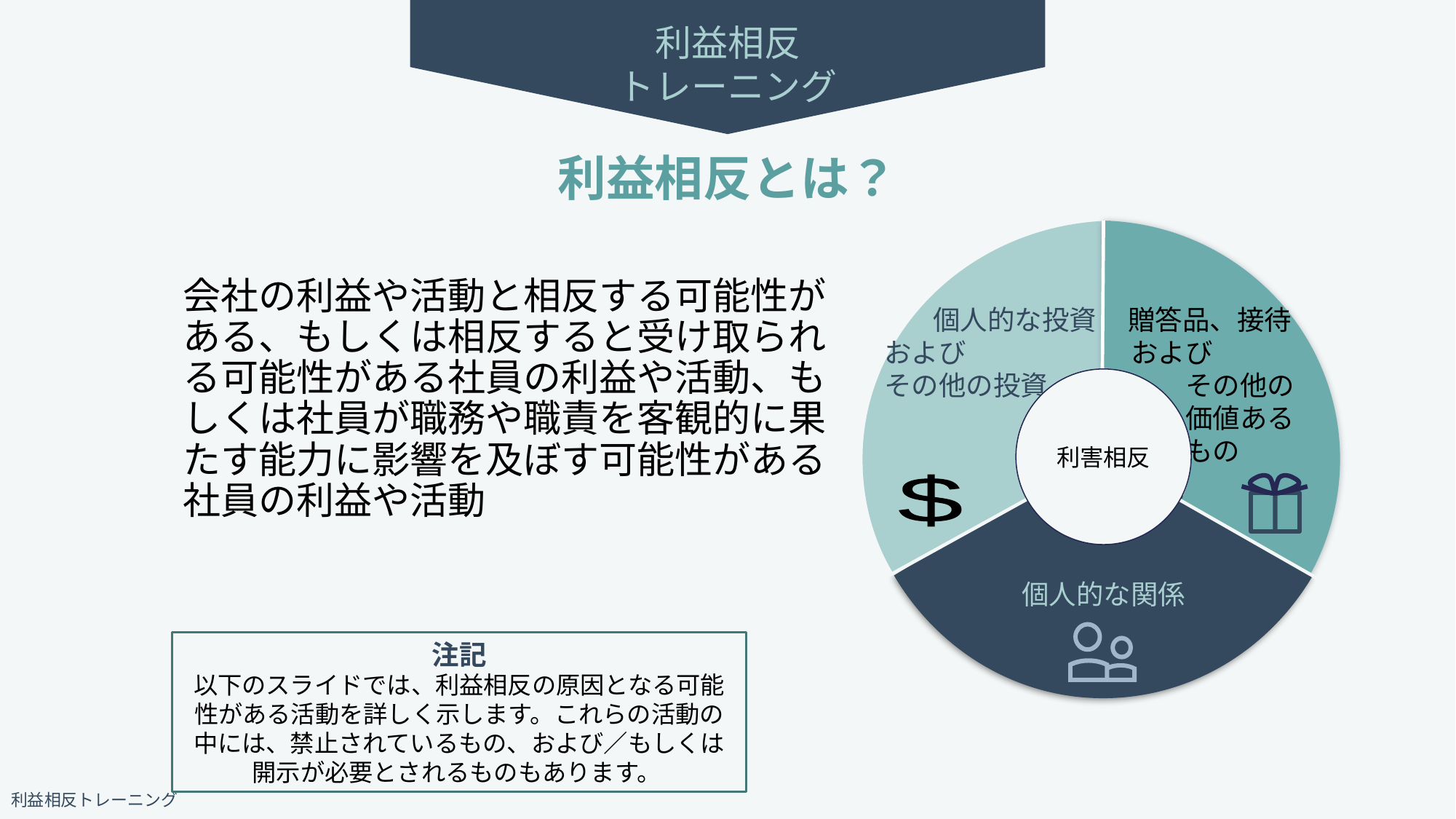

利益相反
トレーニング
利益相反とは？

   贈答品、接待
　および
　　　その他の
　　　価値ある
　　　もの

       個人的な投資および
その他の投資
Conflicts of Interest

個人的な関係
利害相反
会社の利益や活動と相反する可能性がある、もしくは相反すると受け取られる可能性がある社員の利益や活動、もしくは社員が職務や職責を客観的に果たす能力に影響を及ぼす可能性がある社員の利益や活動

$

注記
以下のスライドでは、利益相反の原因となる可能性がある活動を詳しく示します。これらの活動の中には、禁止されているもの、および／もしくは開示が必要とされるものもあります。